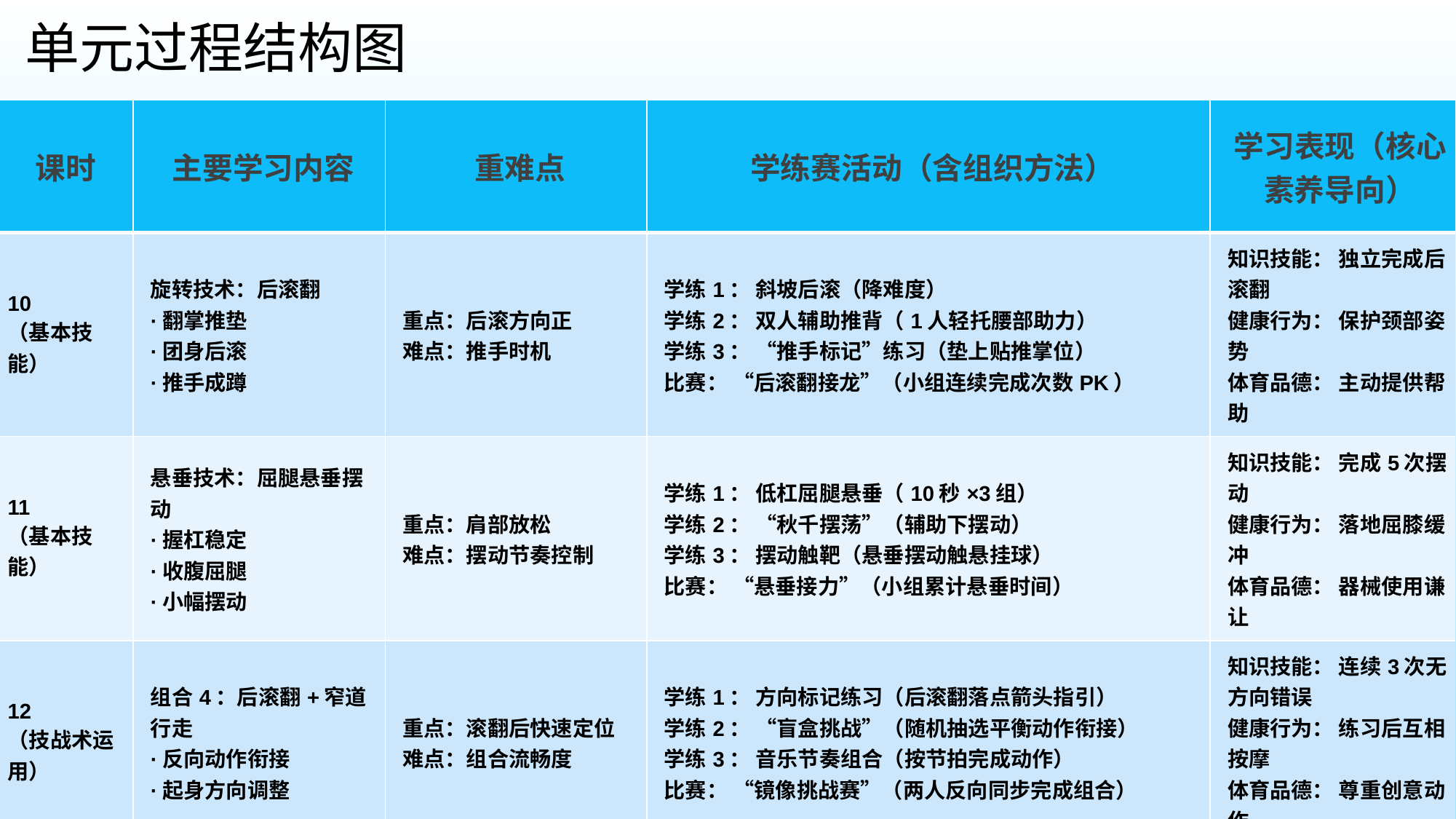

单元过程结构图
| 课时 | 主要学习内容 | 重难点 | 学练赛活动（含组织方法） | 学习表现（核心素养导向） |
| --- | --- | --- | --- | --- |
| 10 （基本技能） | 旋转技术：后滚翻 ·翻掌推垫 ·团身后滚 ·推手成蹲 | 重点：后滚方向正 难点：推手时机 | 学练1： 斜坡后滚（降难度） 学练2： 双人辅助推背（1人轻托腰部助力） 学练3： “推手标记”练习（垫上贴推掌位） 比赛： “后滚翻接龙”（小组连续完成次数PK） | 知识技能： 独立完成后滚翻 健康行为： 保护颈部姿势 体育品德： 主动提供帮助 |
| 11 （基本技能） | 悬垂技术：屈腿悬垂摆动 ·握杠稳定 ·收腹屈腿 ·小幅摆动 | 重点：肩部放松 难点：摆动节奏控制 | 学练1： 低杠屈腿悬垂（10秒×3组） 学练2： “秋千摆荡”（辅助下摆动） 学练3： 摆动触靶（悬垂摆动触悬挂球） 比赛： “悬垂接力”（小组累计悬垂时间） | 知识技能： 完成5次摆动 健康行为： 落地屈膝缓冲 体育品德： 器械使用谦让 |
| 12 （技战术运用） | 组合4：后滚翻+窄道行走 ·反向动作衔接 ·起身方向调整 | 重点：滚翻后快速定位 难点：组合流畅度 | 学练1： 方向标记练习（后滚翻落点箭头指引） 学练2： “盲盒挑战”（随机抽选平衡动作衔接） 学练3： 音乐节奏组合（按节拍完成动作） 比赛： “镜像挑战赛”（两人反向同步完成组合） | 知识技能： 连续3次无方向错误 健康行为： 练习后互相按摩 体育品德： 尊重创意动作 |